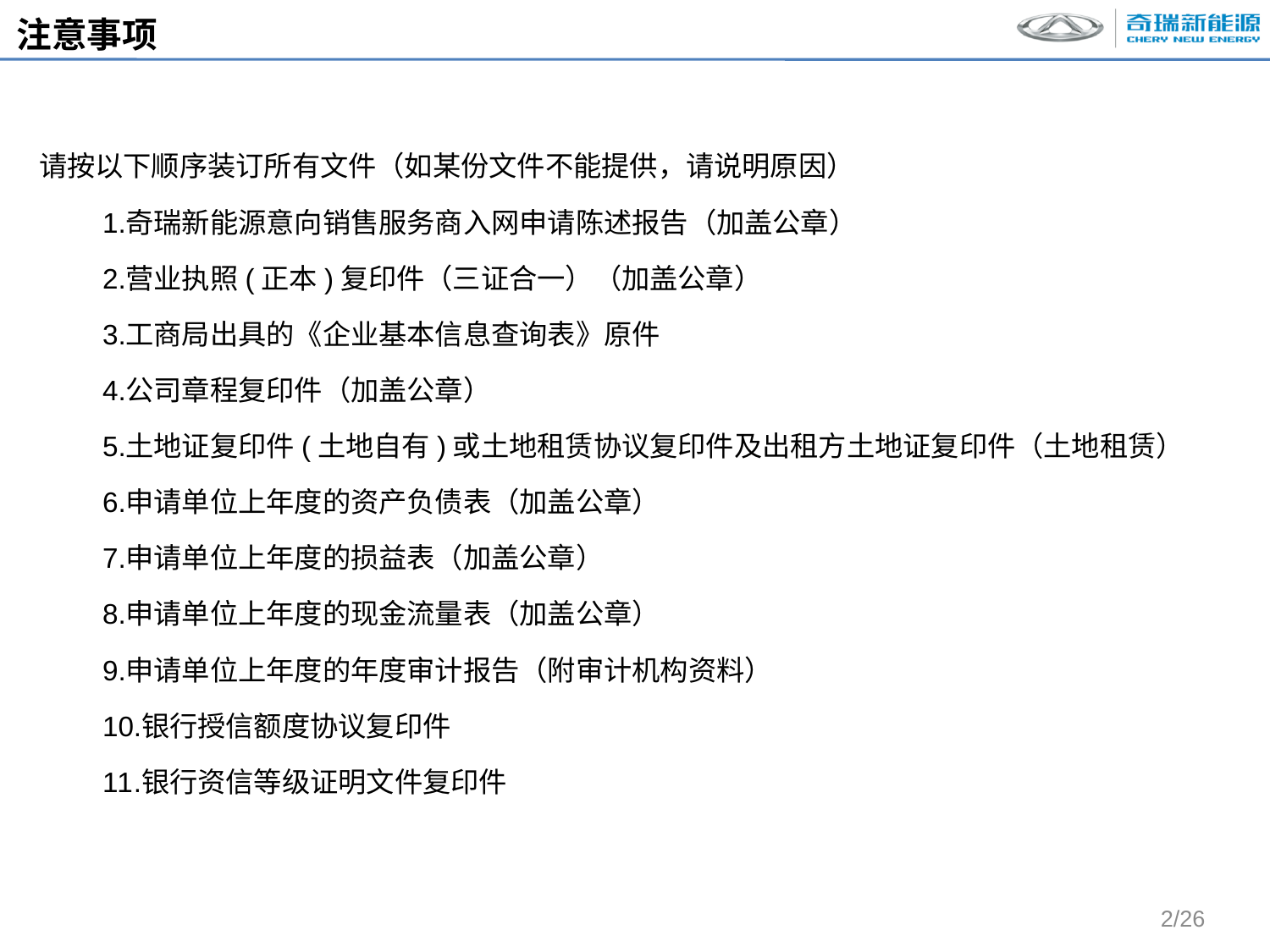

注意事项
请按以下顺序装订所有文件（如某份文件不能提供，请说明原因）
奇瑞新能源意向销售服务商入网申请陈述报告（加盖公章）
营业执照(正本)复印件（三证合一）（加盖公章）
工商局出具的《企业基本信息查询表》原件
公司章程复印件（加盖公章）
土地证复印件(土地自有)或土地租赁协议复印件及出租方土地证复印件（土地租赁）
申请单位上年度的资产负债表（加盖公章）
申请单位上年度的损益表（加盖公章）
申请单位上年度的现金流量表（加盖公章）
申请单位上年度的年度审计报告（附审计机构资料）
银行授信额度协议复印件
银行资信等级证明文件复印件
2/26